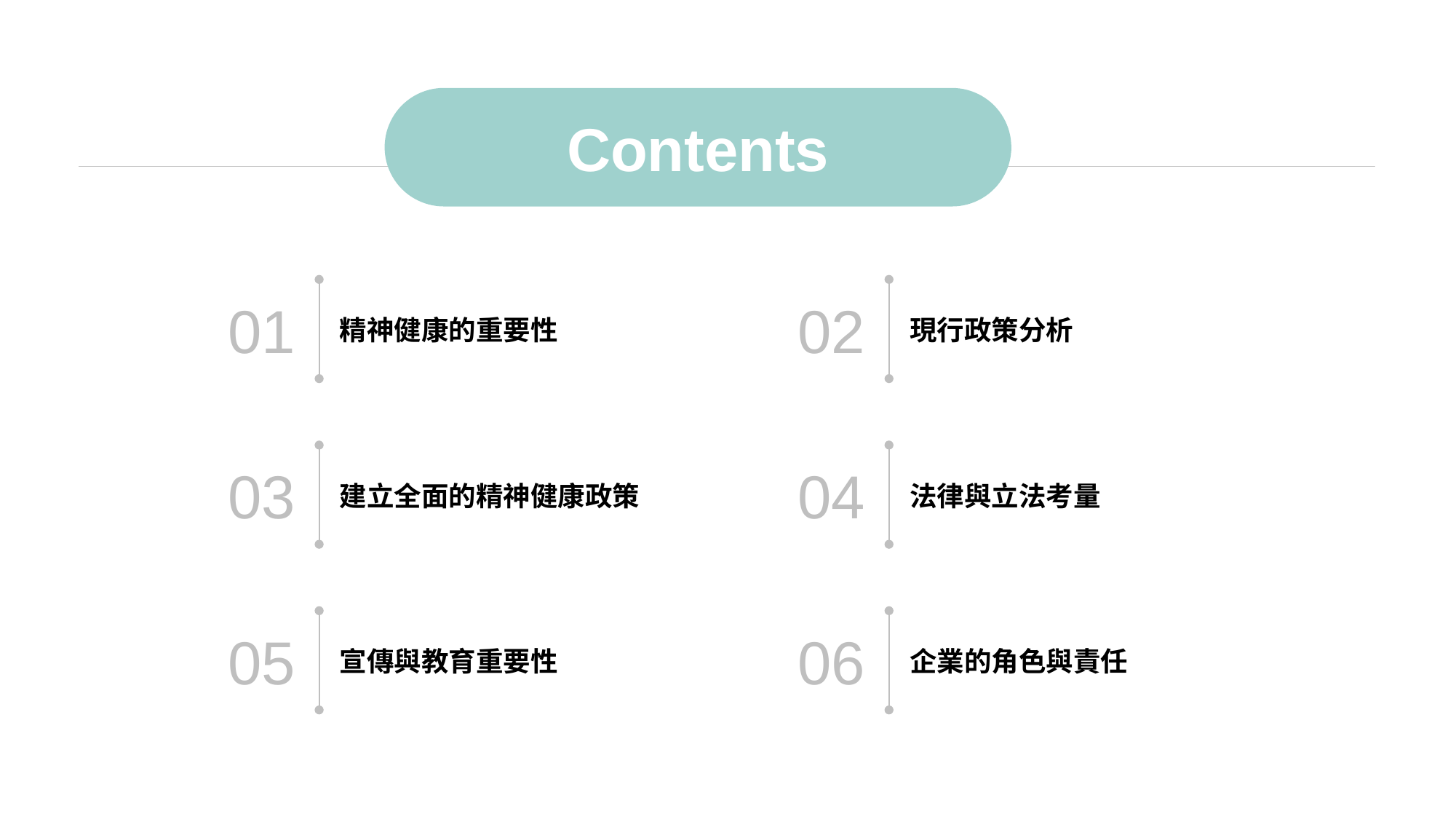

Contents
01
02
精神健康的重要性
現行政策分析
03
04
建立全面的精神健康政策
法律與立法考量
05
06
宣傳與教育重要性
企業的角色與責任